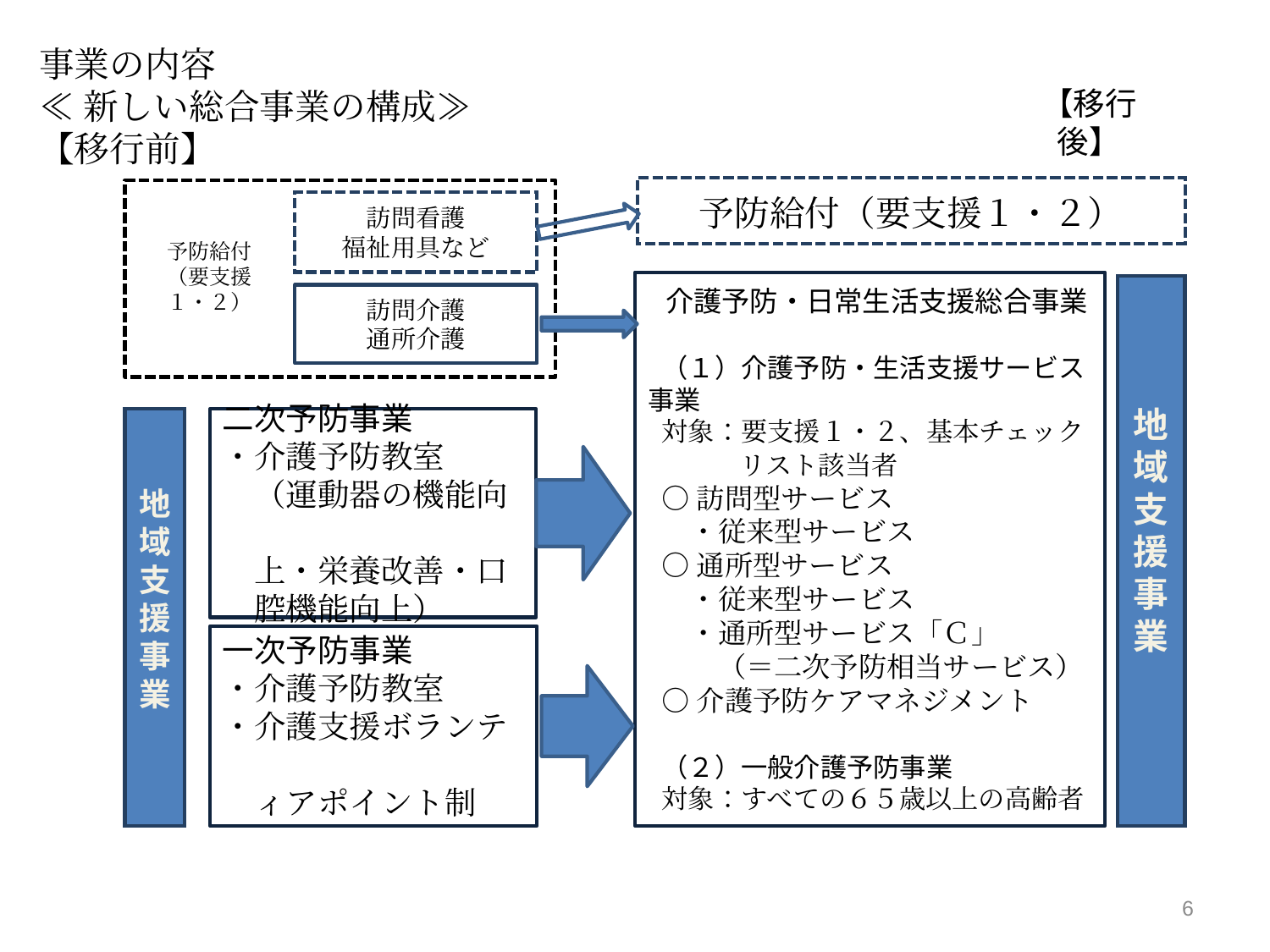

事業の内容
≪新しい総合事業の構成≫
【移行前】

【移行後】

予防給付（要支援１・２）

予防給付（要支援１・２）
訪問看護
福祉用具など

介護予防・日常生活支援総合事業

（１）介護予防・生活支援サービス事業
対象：要支援１・２、基本チェック
　　   リスト該当者
○訪問型サービス
　・従来型サービス
○通所型サービス
　・従来型サービス
　・通所型サービス「Ｃ」
　　（＝二次予防相当サービス）
○介護予防ケアマネジメント

（２）一般介護予防事業
対象：すべての６５歳以上の高齢者
地域支援事業

訪問介護
通所介護

二次予防事業
・介護予防教室
　（運動器の機能向
　上・栄養改善・口
　腔機能向上）
地域支援事業

一次予防事業
・介護予防教室
・介護支援ボランテ
　ィアポイント制

6